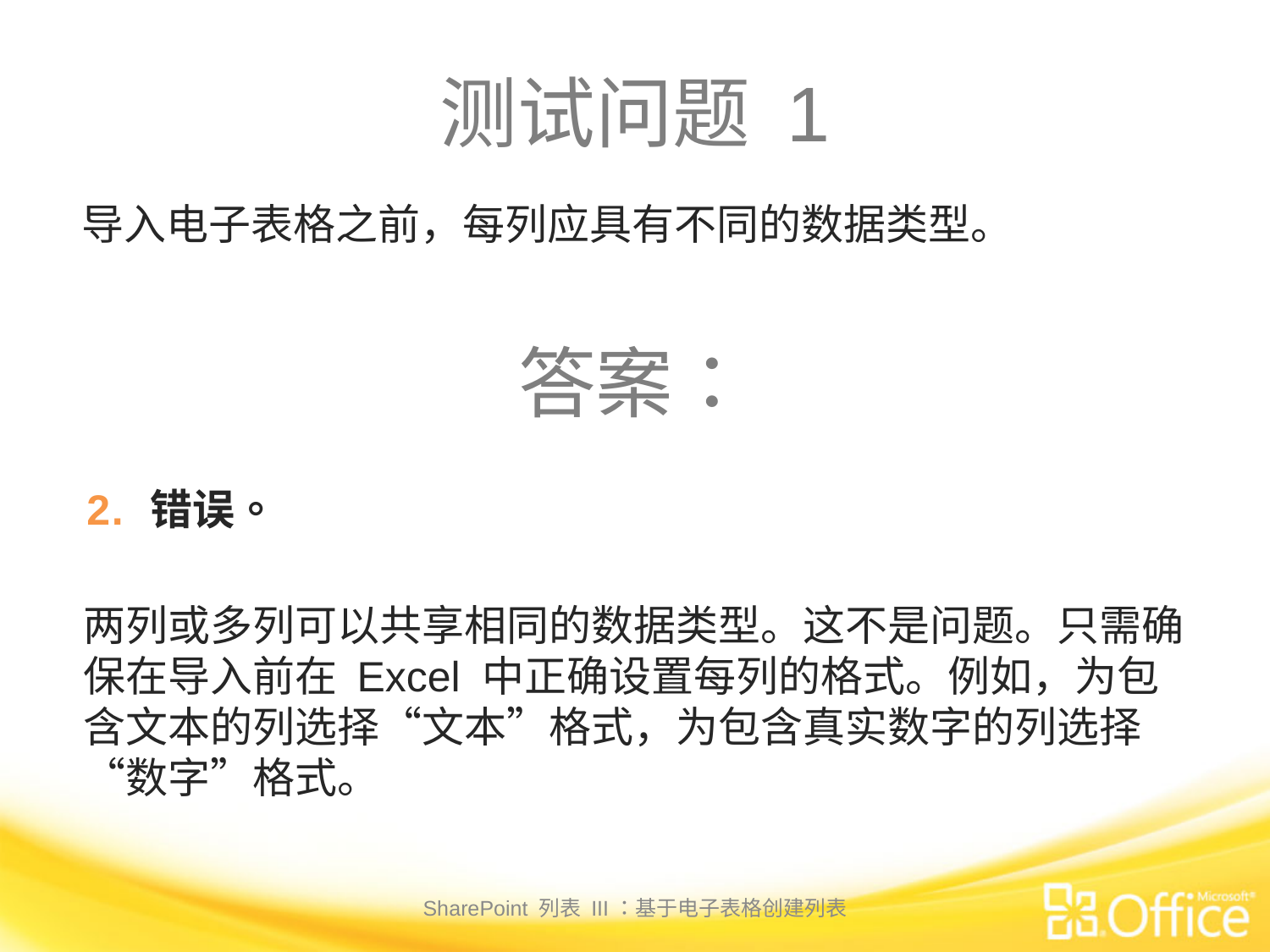

# 测试问题 1
导入电子表格之前，每列应具有不同的数据类型。
答案：
错误。
两列或多列可以共享相同的数据类型。这不是问题。只需确保在导入前在 Excel 中正确设置每列的格式。例如，为包含文本的列选择“文本”格式，为包含真实数字的列选择“数字”格式。
SharePoint 列表 III：基于电子表格创建列表